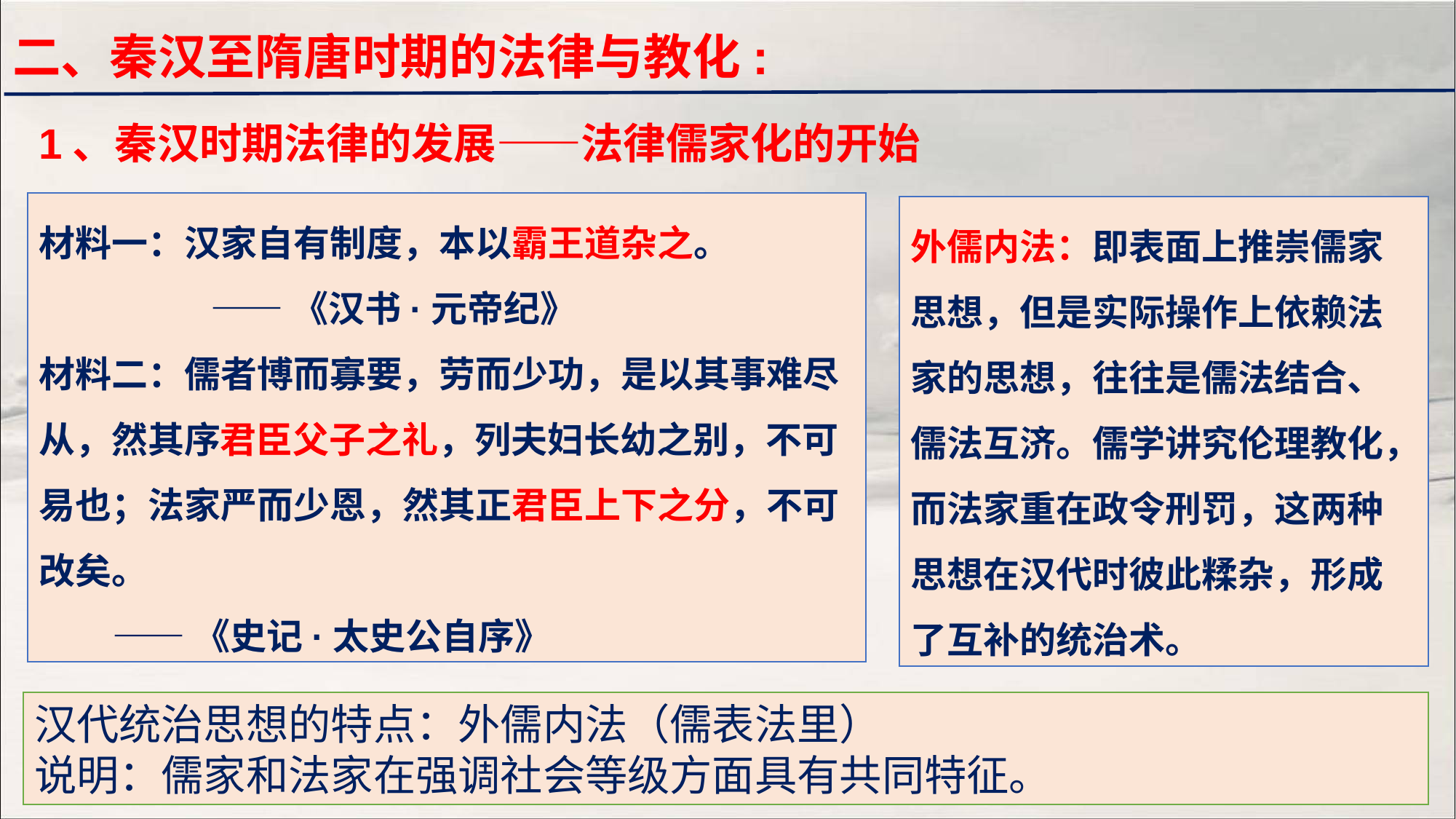

二、秦汉至隋唐时期的法律与教化:
1、秦汉时期法律的发展——法律儒家化的开始
材料一：汉家自有制度，本以霸王道杂之。
                     ——《汉书·元帝纪》
材料二：儒者博而寡要，劳而少功，是以其事难尽从，然其序君臣父子之礼，列夫妇长幼之别，不可易也；法家严而少恩，然其正君臣上下之分，不可改矣。
         ——《史记·太史公自序》
外儒内法：即表面上推崇儒家思想，但是实际操作上依赖法家的思想，往往是儒法结合、儒法互济。儒学讲究伦理教化，而法家重在政令刑罚，这两种思想在汉代时彼此糅杂，形成了互补的统治术。
汉代统治思想的特点：外儒内法（儒表法里）
说明：儒家和法家在强调社会等级方面具有共同特征。